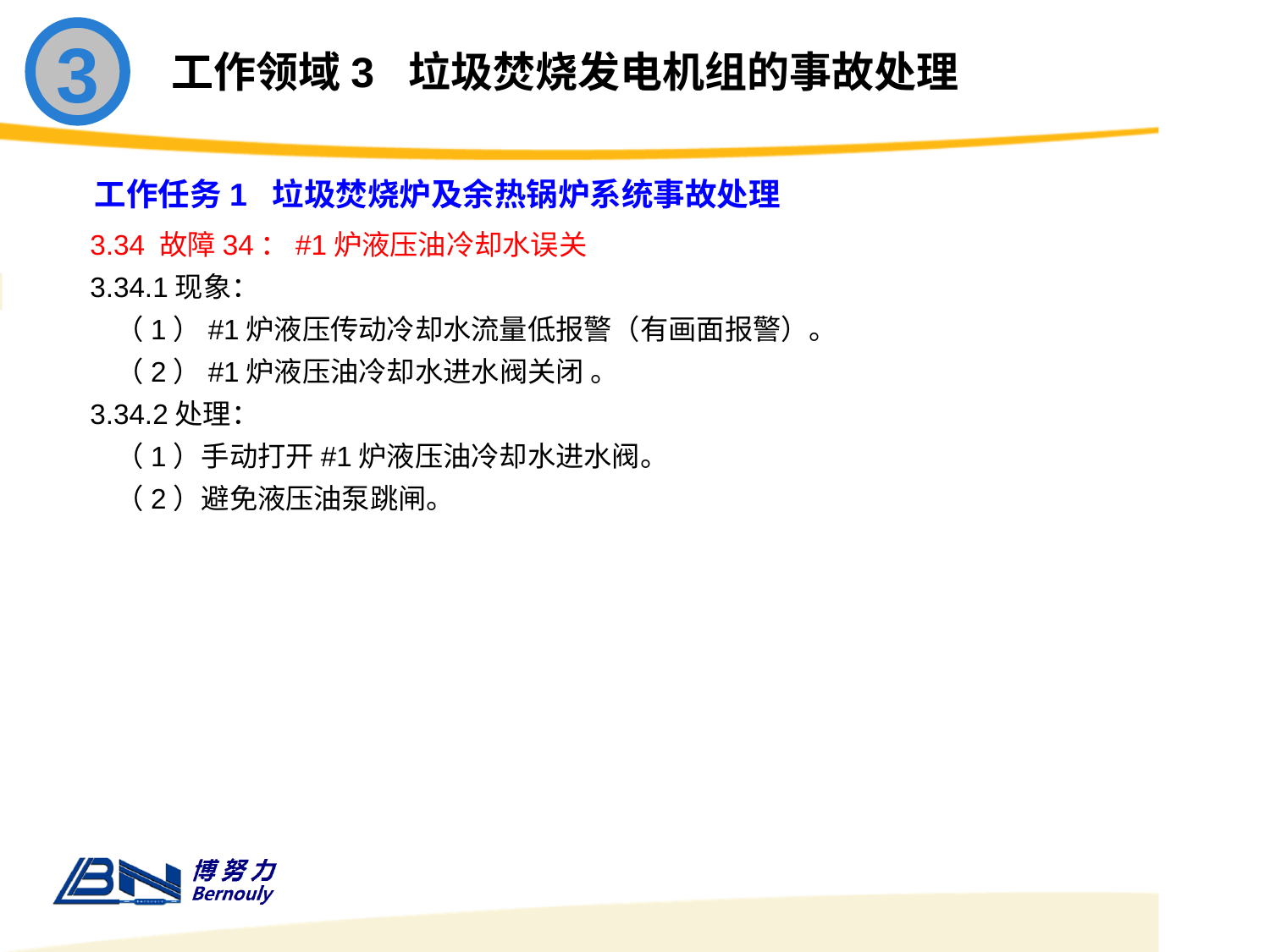

3
工作领域3  垃圾焚烧发电机组的事故处理
工作任务1  垃圾焚烧炉及余热锅炉系统事故处理
3.34 故障34：#1炉液压油冷却水误关
3.34.1现象：
   （1）#1炉液压传动冷却水流量低报警（有画面报警）。
   （2）#1炉液压油冷却水进水阀关闭 。
3.34.2处理：
   （1）手动打开#1炉液压油冷却水进水阀。
   （2）避免液压油泵跳闸。